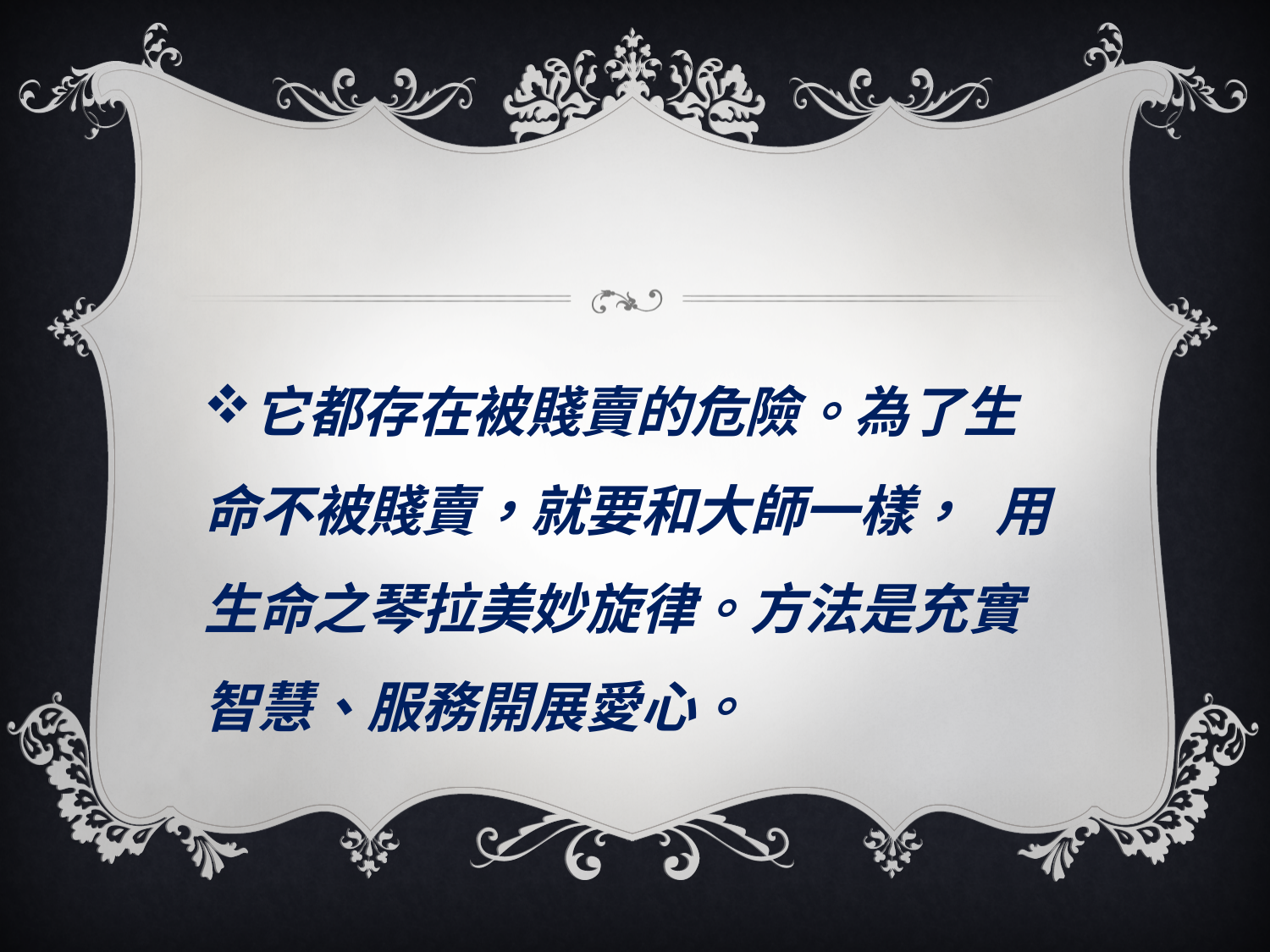

它都存在被賤賣的危險。為了生命不被賤賣，就要和大師一樣， 用生命之琴拉美妙旋律。方法是充實智慧、服務開展愛心。